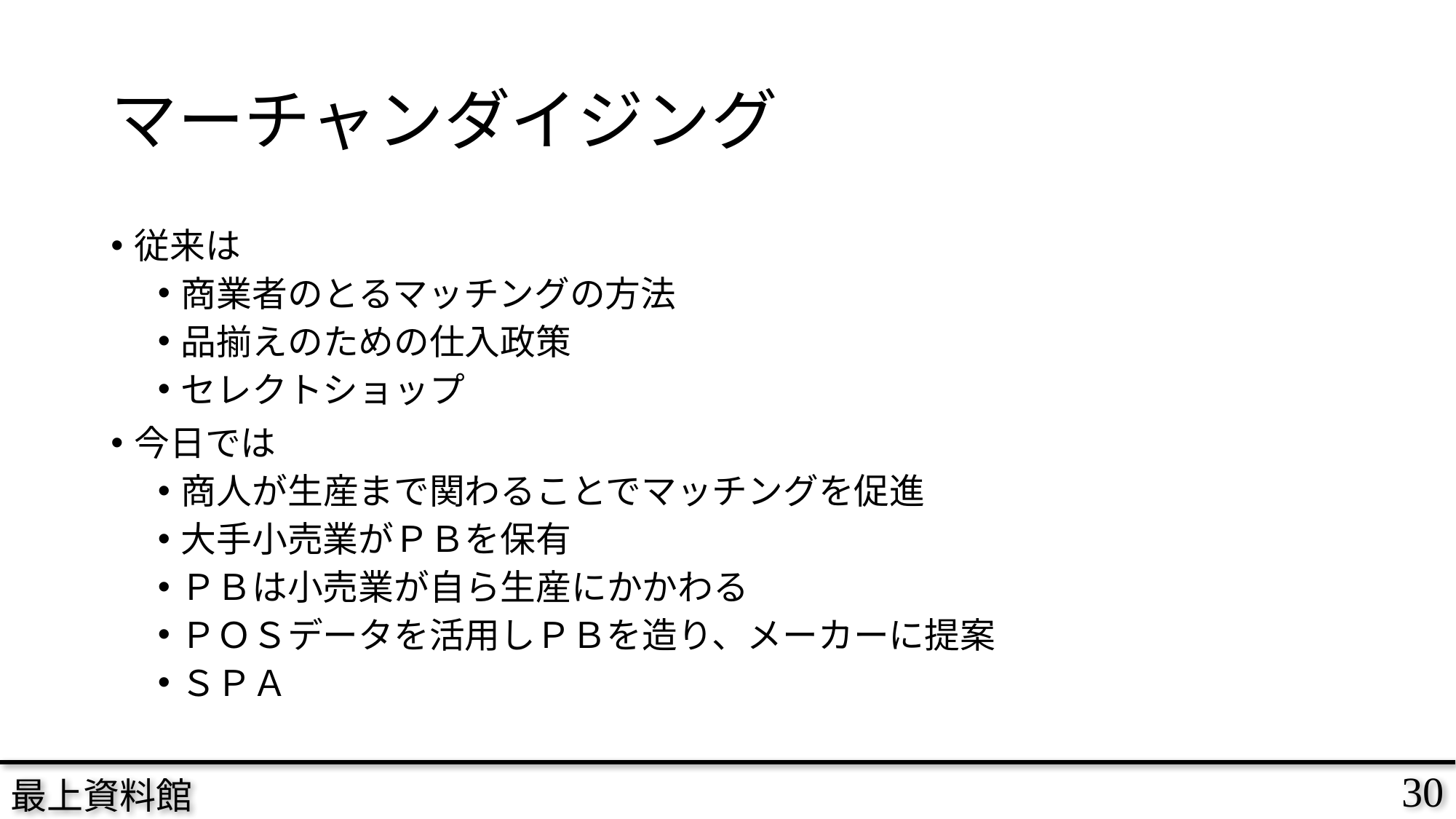

# マーチャンダイジング
従来は
商業者のとるマッチングの方法
品揃えのための仕入政策
セレクトショップ
今日では
商人が生産まで関わることでマッチングを促進
大手小売業がＰＢを保有
ＰＢは小売業が自ら生産にかかわる
ＰＯＳデータを活用しＰＢを造り、メーカーに提案
ＳＰＡ